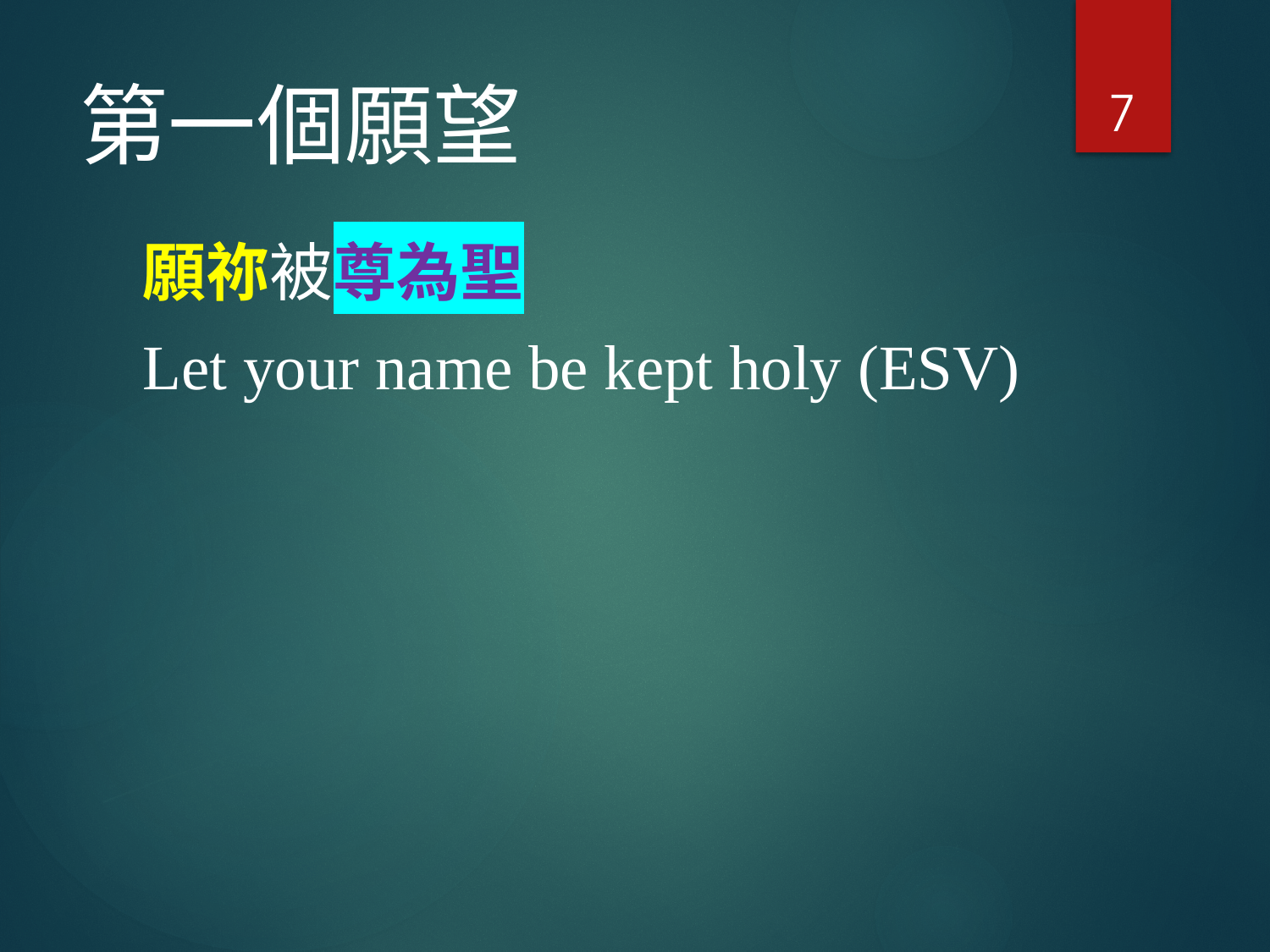

7
# 第一個願望
願祢被尊為聖
Let your name be kept holy (ESV)